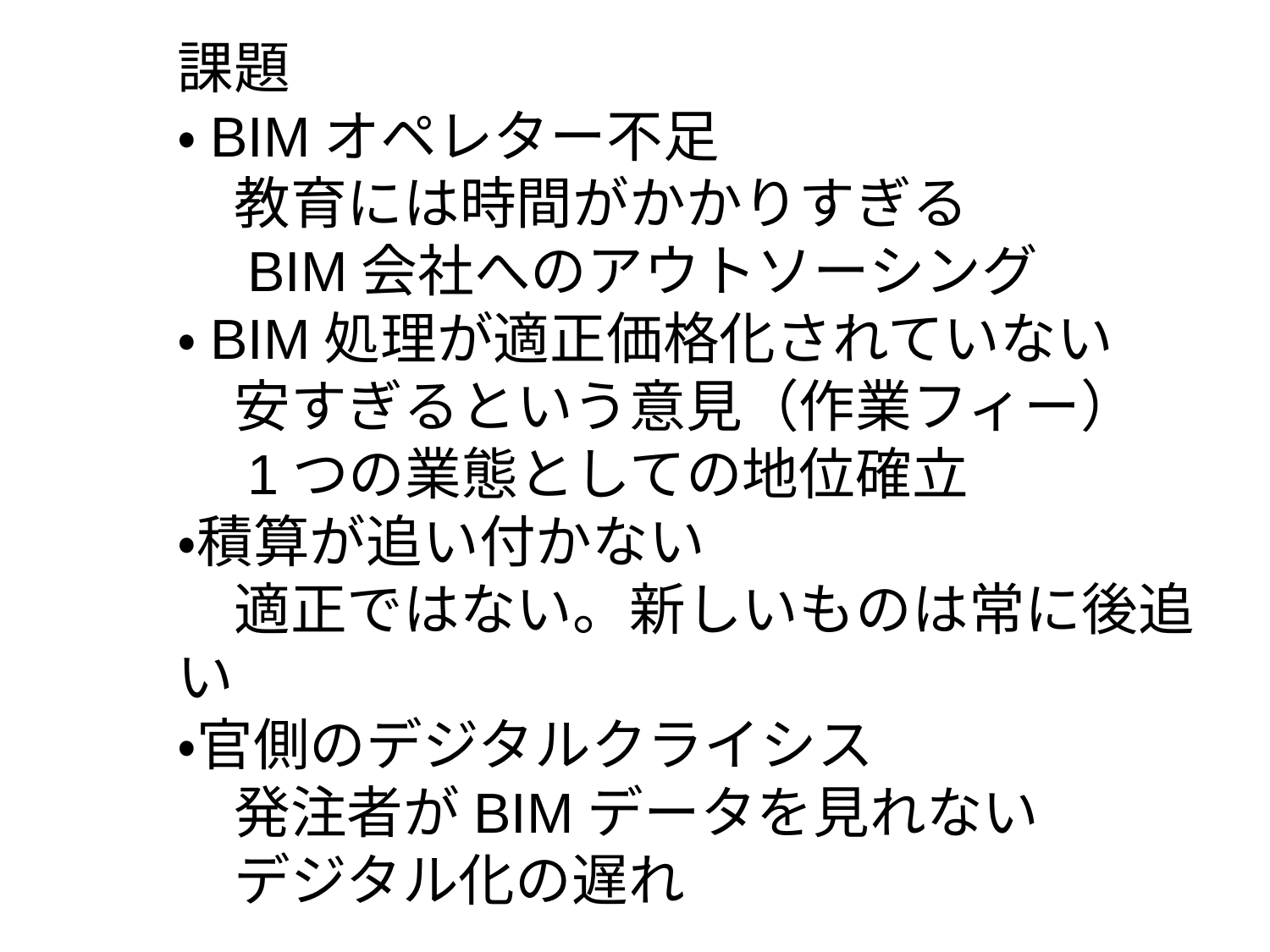

課題
・BIMオペレター不足
　教育には時間がかかりすぎる
　BIM会社へのアウトソーシング
・BIM処理が適正価格化されていない
　安すぎるという意見（作業フィー）
　1つの業態としての地位確立
・積算が追い付かない
　適正ではない。新しいものは常に後追い
・官側のデジタルクライシス
　発注者がBIMデータを見れない
　デジタル化の遅れ